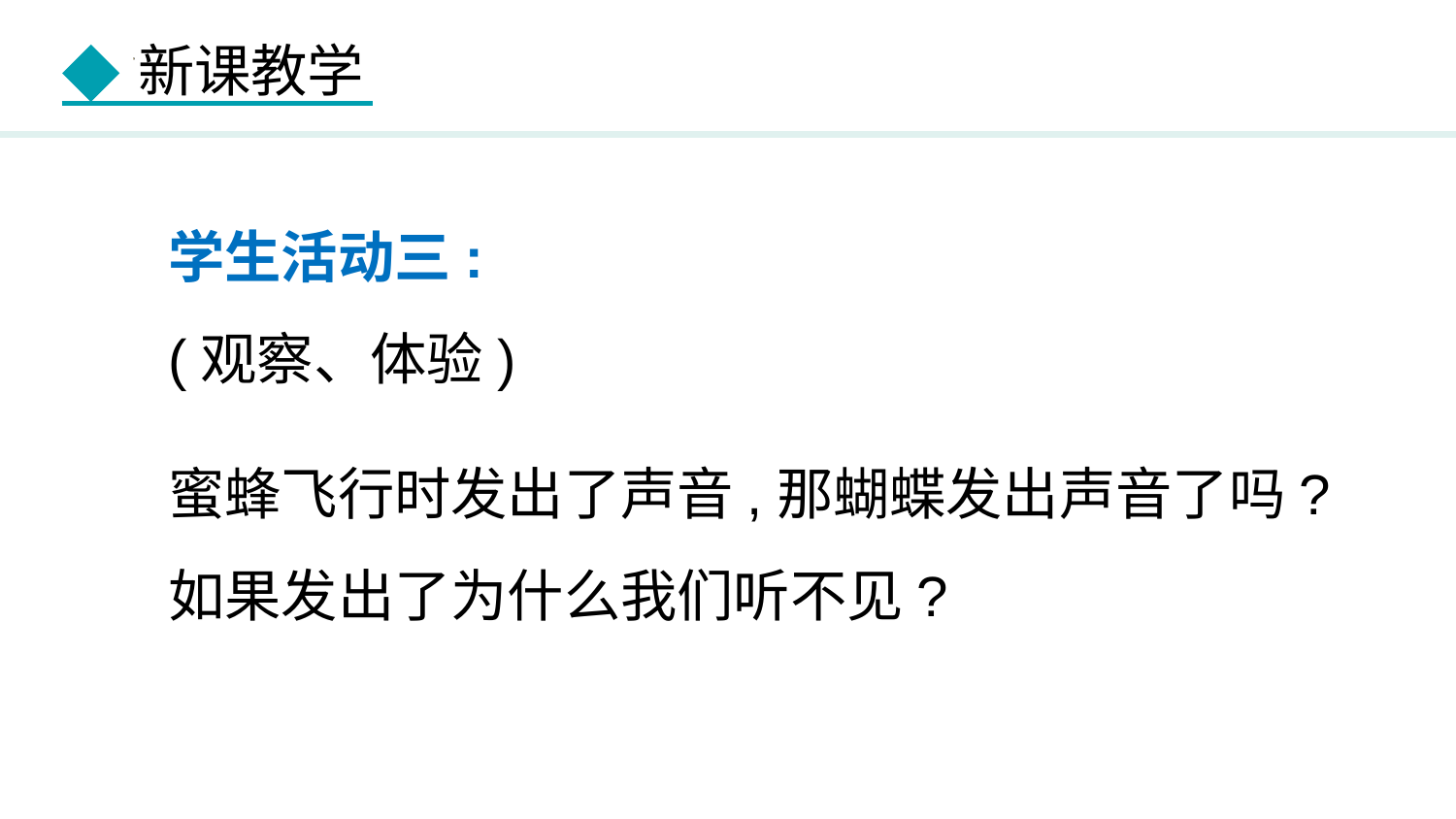

学生活动三:
(观察、体验)
蜜蜂飞行时发出了声音,那蝴蝶发出声音了吗?如果发出了为什么我们听不见?